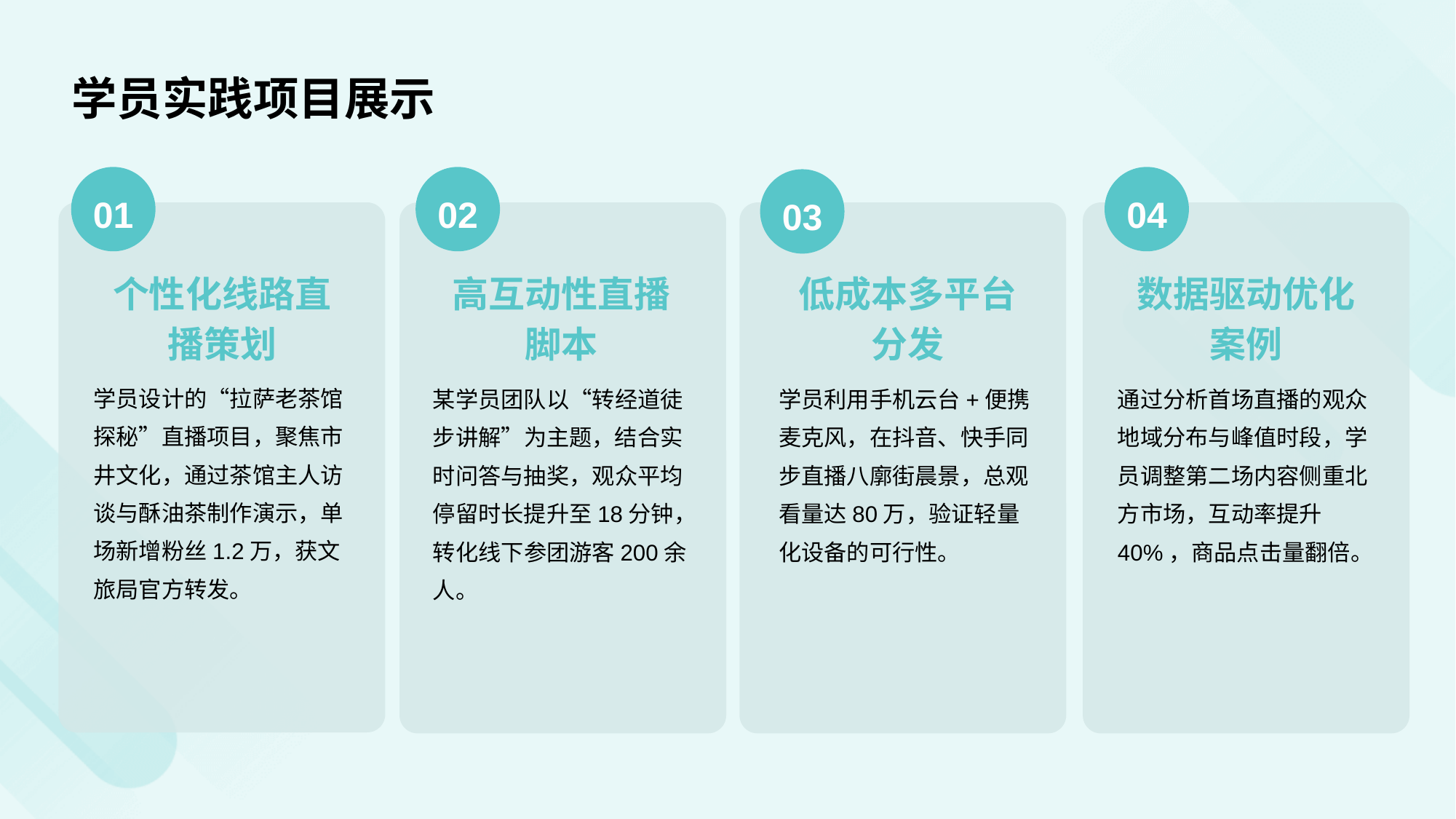

学员实践项目展示
01

02

04

03

个性化线路直播策划
高互动性直播脚本
低成本多平台分发
数据驱动优化案例
学员设计的“拉萨老茶馆探秘”直播项目，聚焦市井文化，通过茶馆主人访谈与酥油茶制作演示，单场新增粉丝1.2万，获文旅局官方转发。
某学员团队以“转经道徒步讲解”为主题，结合实时问答与抽奖，观众平均停留时长提升至18分钟，转化线下参团游客200余人。
学员利用手机云台+便携麦克风，在抖音、快手同步直播八廓街晨景，总观看量达80万，验证轻量化设备的可行性。
通过分析首场直播的观众地域分布与峰值时段，学员调整第二场内容侧重北方市场，互动率提升40%，商品点击量翻倍。